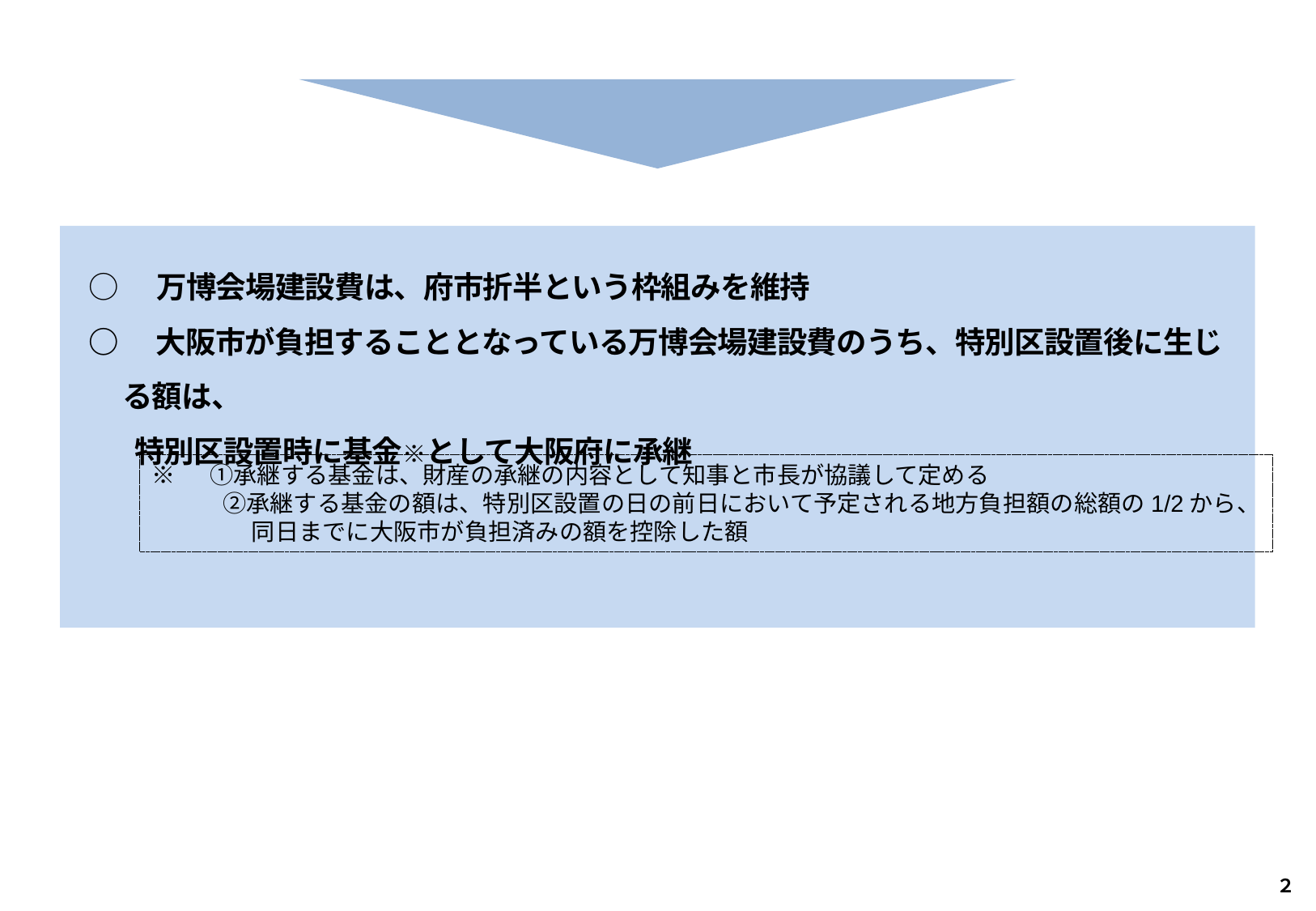

○　万博会場建設費は、府市折半という枠組みを維持
○　大阪市が負担することとなっている万博会場建設費のうち、特別区設置後に生じる額は、
  特別区設置時に基金※として大阪府に承継
※　 ①承継する基金は、財産の承継の内容として知事と市長が協議して定める
　　　②承継する基金の額は、特別区設置の日の前日において予定される地方負担額の総額の1/2から、
　　　　 同日までに大阪市が負担済みの額を控除した額
２